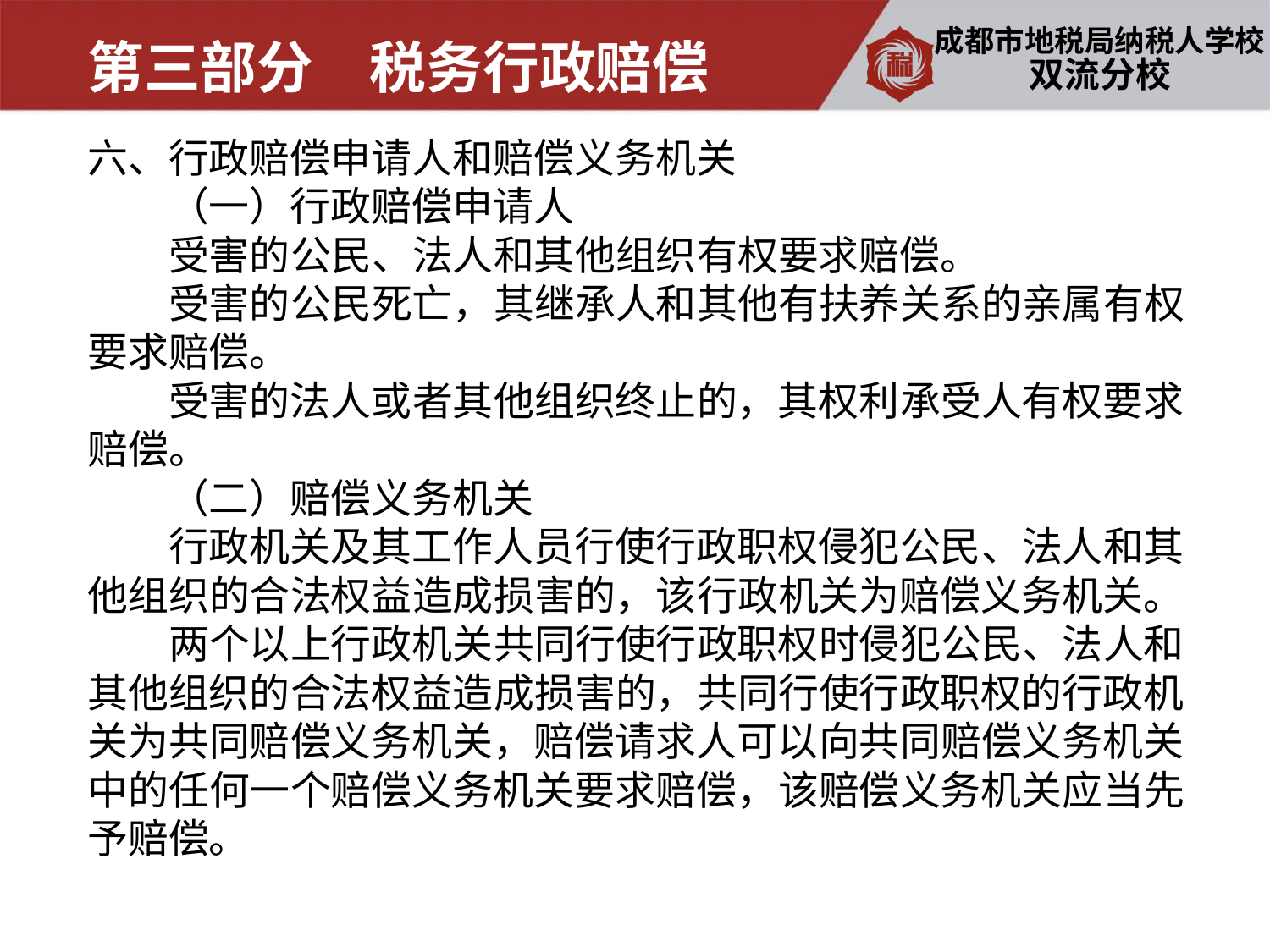

第三部分　税务行政赔偿
双流分校
六、行政赔偿申请人和赔偿义务机关
　　（一）行政赔偿申请人
　　受害的公民、法人和其他组织有权要求赔偿。
　　受害的公民死亡，其继承人和其他有扶养关系的亲属有权要求赔偿。
　　受害的法人或者其他组织终止的，其权利承受人有权要求赔偿。
　　（二）赔偿义务机关
　　行政机关及其工作人员行使行政职权侵犯公民、法人和其他组织的合法权益造成损害的，该行政机关为赔偿义务机关。
　　两个以上行政机关共同行使行政职权时侵犯公民、法人和其他组织的合法权益造成损害的，共同行使行政职权的行政机关为共同赔偿义务机关，赔偿请求人可以向共同赔偿义务机关中的任何一个赔偿义务机关要求赔偿，该赔偿义务机关应当先予赔偿。